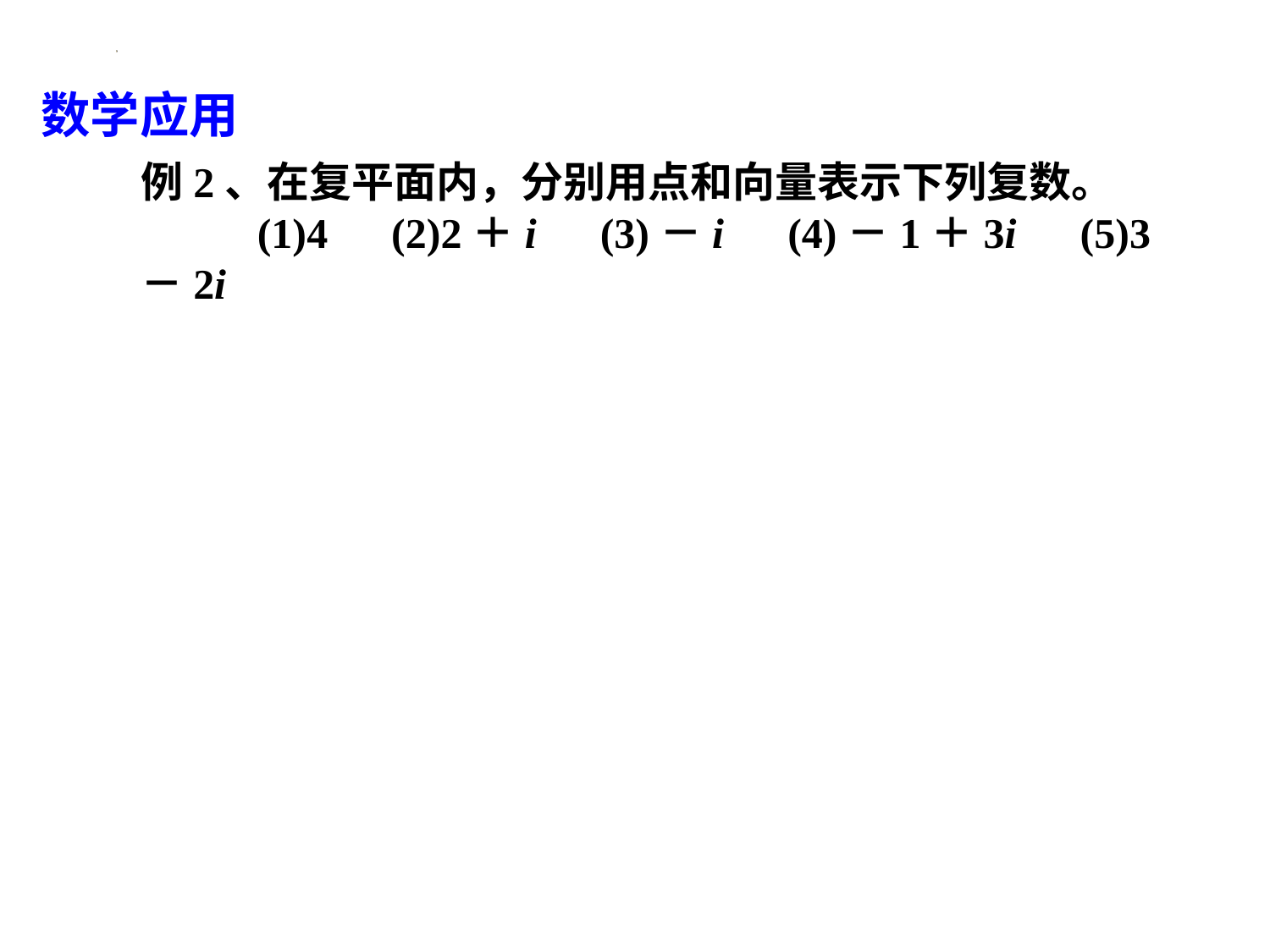

数学应用
例2、在复平面内，分别用点和向量表示下列复数。
           (1)4      (2)2＋i      (3)－i      (4)－1＋3i      (5)3－2i